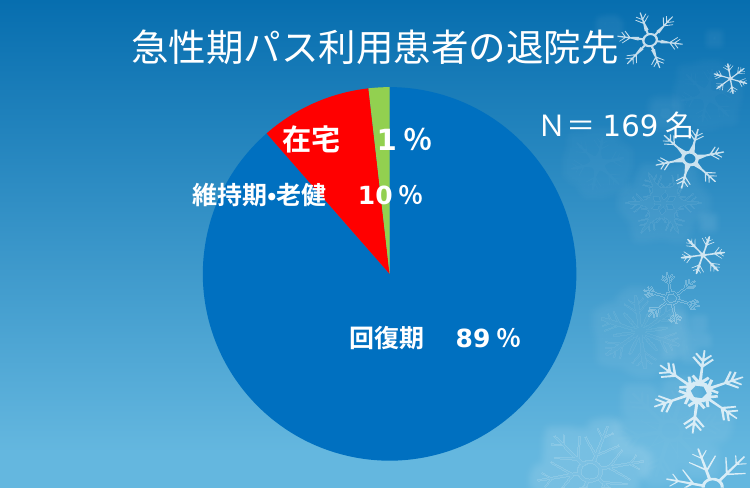

# 急性期パス利用患者の退院先

### Chart

| Category |  |
|---|---|
| 回復期 | 147.0 |
| 維持期 | 16.0 |
| 在宅 | 3.0 |
Ｎ＝169名
在宅　1％
維持期・老健　10％
回復期　89％